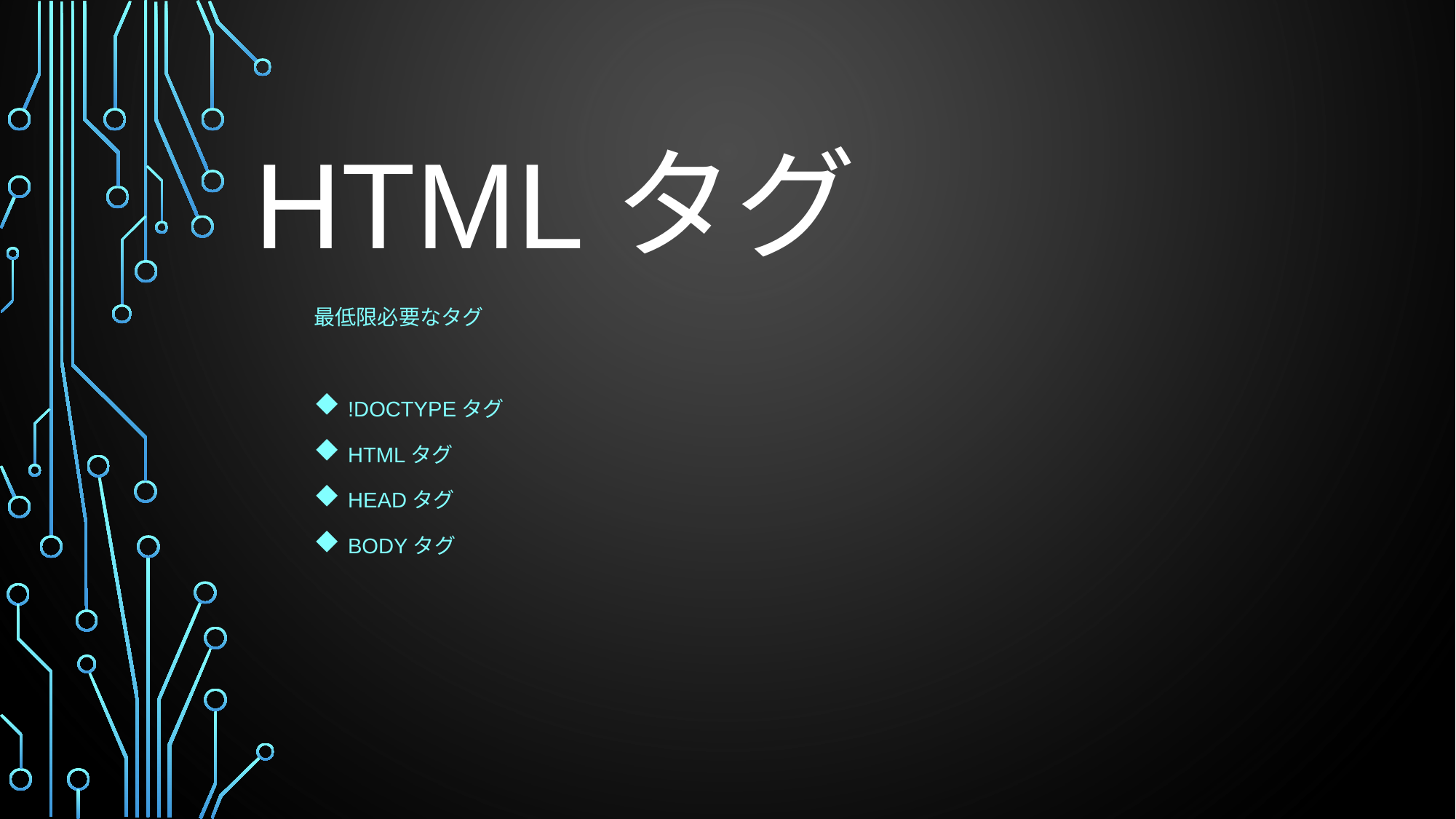

# HTMLタグ
最低限必要なタグ

!DOCTYPEタグ
htmlタグ
headタグ
bodyタグ